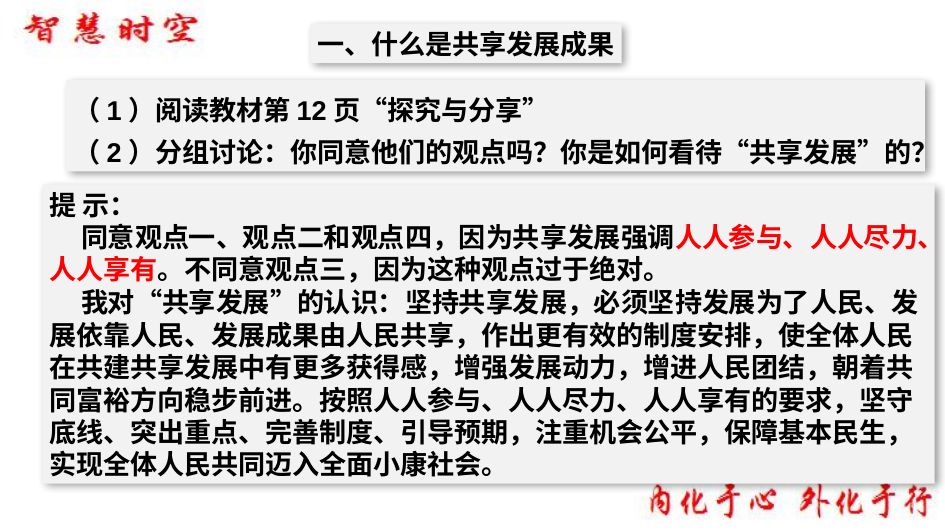

一、什么是共享发展成果
（1）阅读教材第12页“探究与分享”
（2）分组讨论：你同意他们的观点吗？你是如何看待“共享发展”的？
提 示：
    同意观点一、观点二和观点四，因为共享发展强调人人参与、人人尽力、人人享有。不同意观点三，因为这种观点过于绝对。
    我对“共享发展”的认识：坚持共享发展，必须坚持发展为了人民、发展依靠人民、发展成果由人民共享，作出更有效的制度安排，使全体人民在共建共享发展中有更多获得感，增强发展动力，增进人民团结，朝着共同富裕方向稳步前进。按照人人参与、人人尽力、人人享有的要求，坚守底线、突出重点、完善制度、引导预期，注重机会公平，保障基本民生，实现全体人民共同迈入全面小康社会。